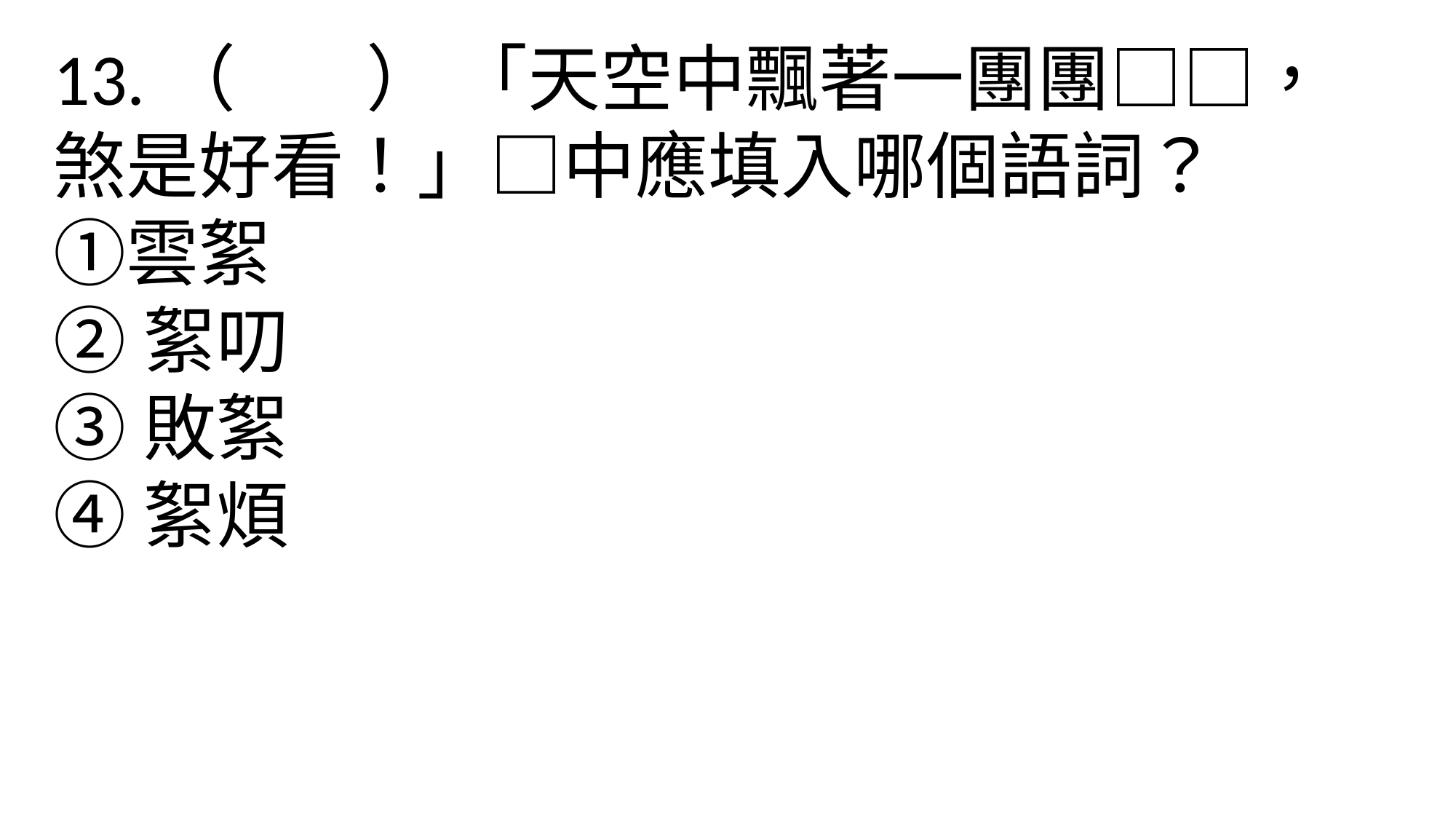

13.（        ） 「天空中飄著一團團□□，煞是好看！」□中應填入哪個語詞？　
①雲絮
②絮叨
③敗絮
④絮煩